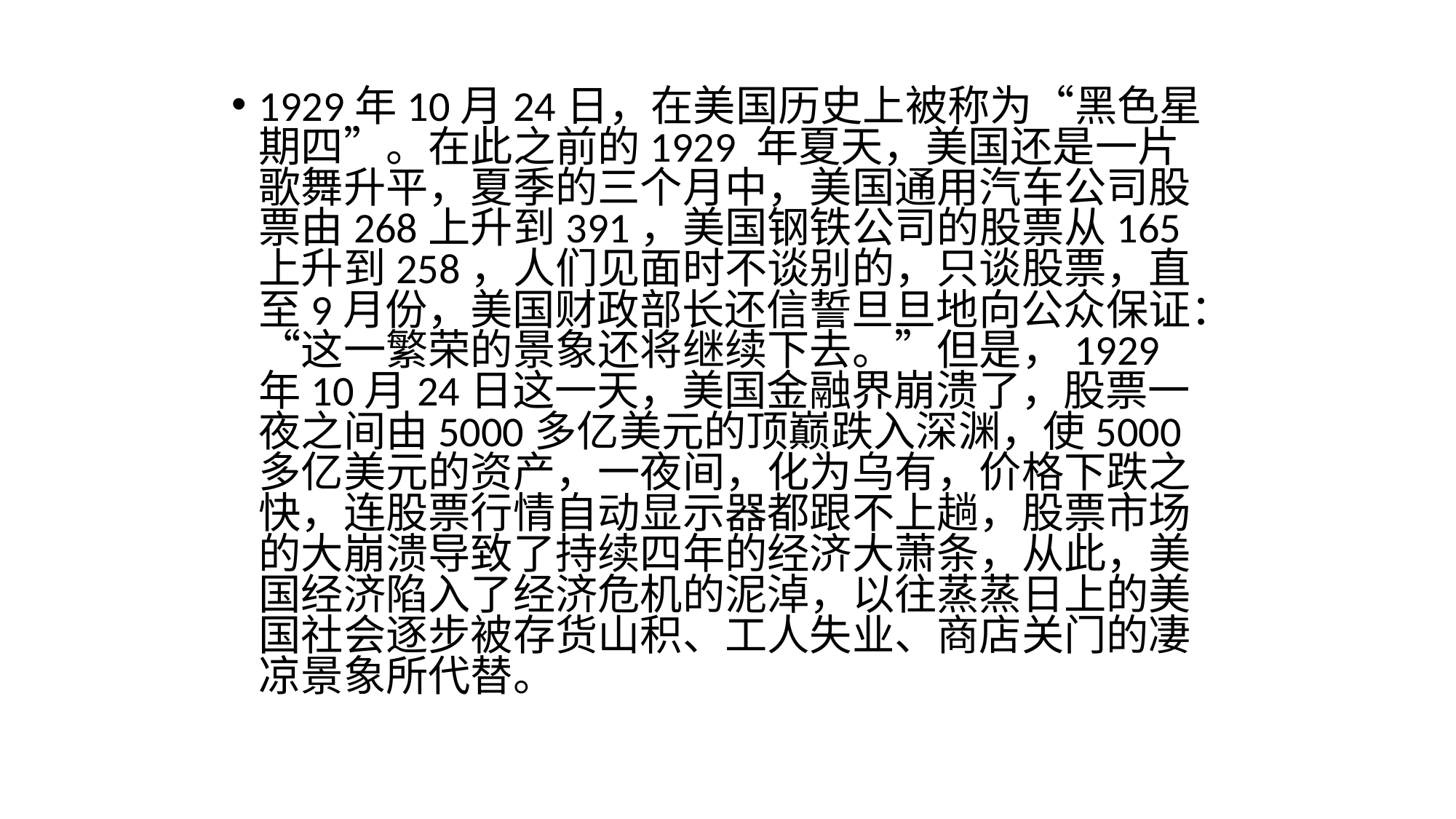

1929年10月24日，在美国历史上被称为“黑色星期四”。在此之前的1929 年夏天，美国还是一片歌舞升平，夏季的三个月中，美国通用汽车公司股票由268上升到391，美国钢铁公司的股票从165上升到258，人们见面时不谈别的，只谈股票，直至9月份，美国财政部长还信誓旦旦地向公众保证：“这一繁荣的景象还将继续下去。”但是，1929年10月24日这一天，美国金融界崩溃了，股票一夜之间由5000多亿美元的顶巅跌入深渊，使5000多亿美元的资产，一夜间，化为乌有，价格下跌之快，连股票行情自动显示器都跟不上趟，股票市场的大崩溃导致了持续四年的经济大萧条，从此，美国经济陷入了经济危机的泥淖，以往蒸蒸日上的美国社会逐步被存货山积、工人失业、商店关门的凄凉景象所代替。